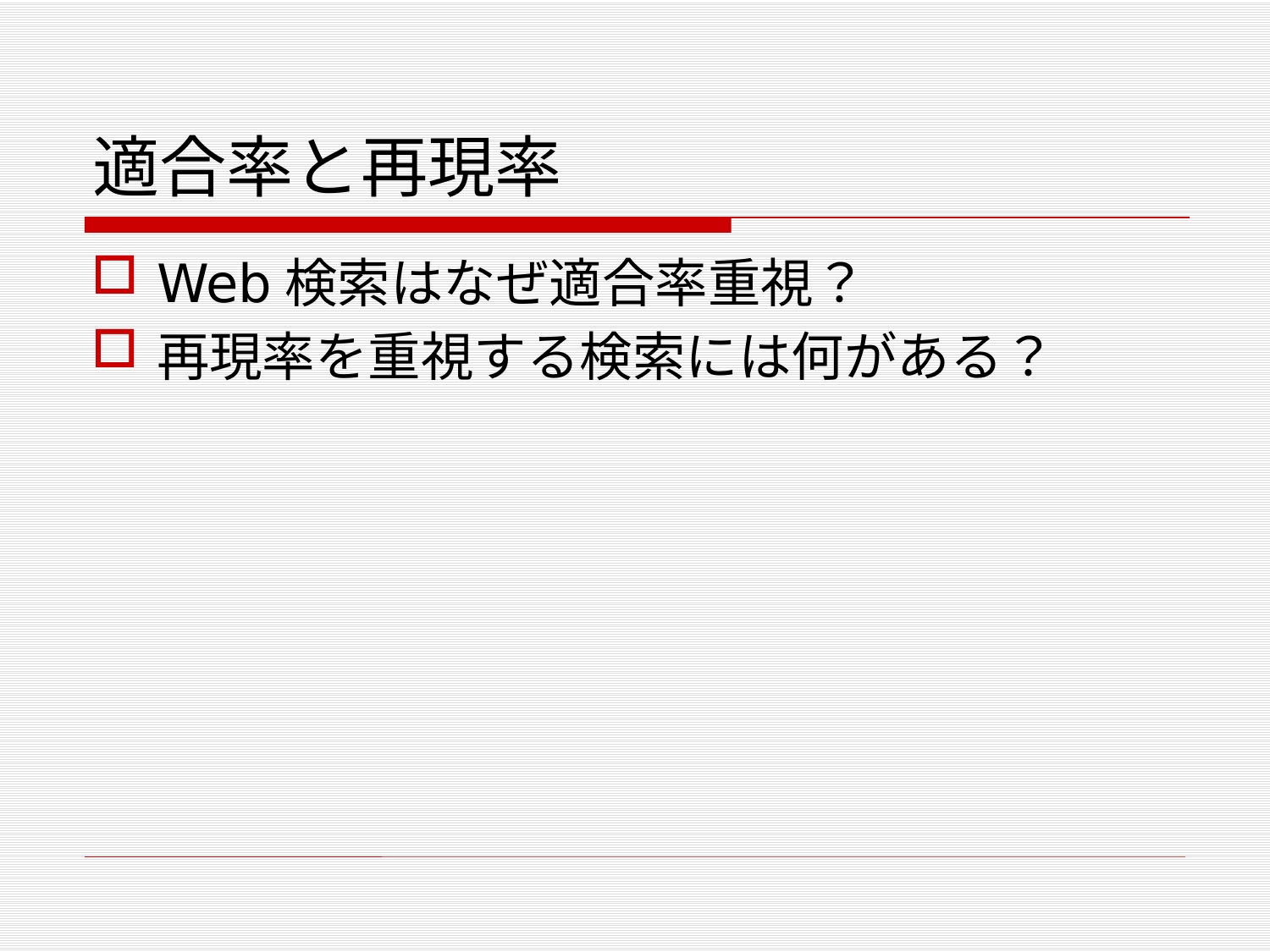

# 適合率と再現率
Web検索はなぜ適合率重視？
再現率を重視する検索には何がある？